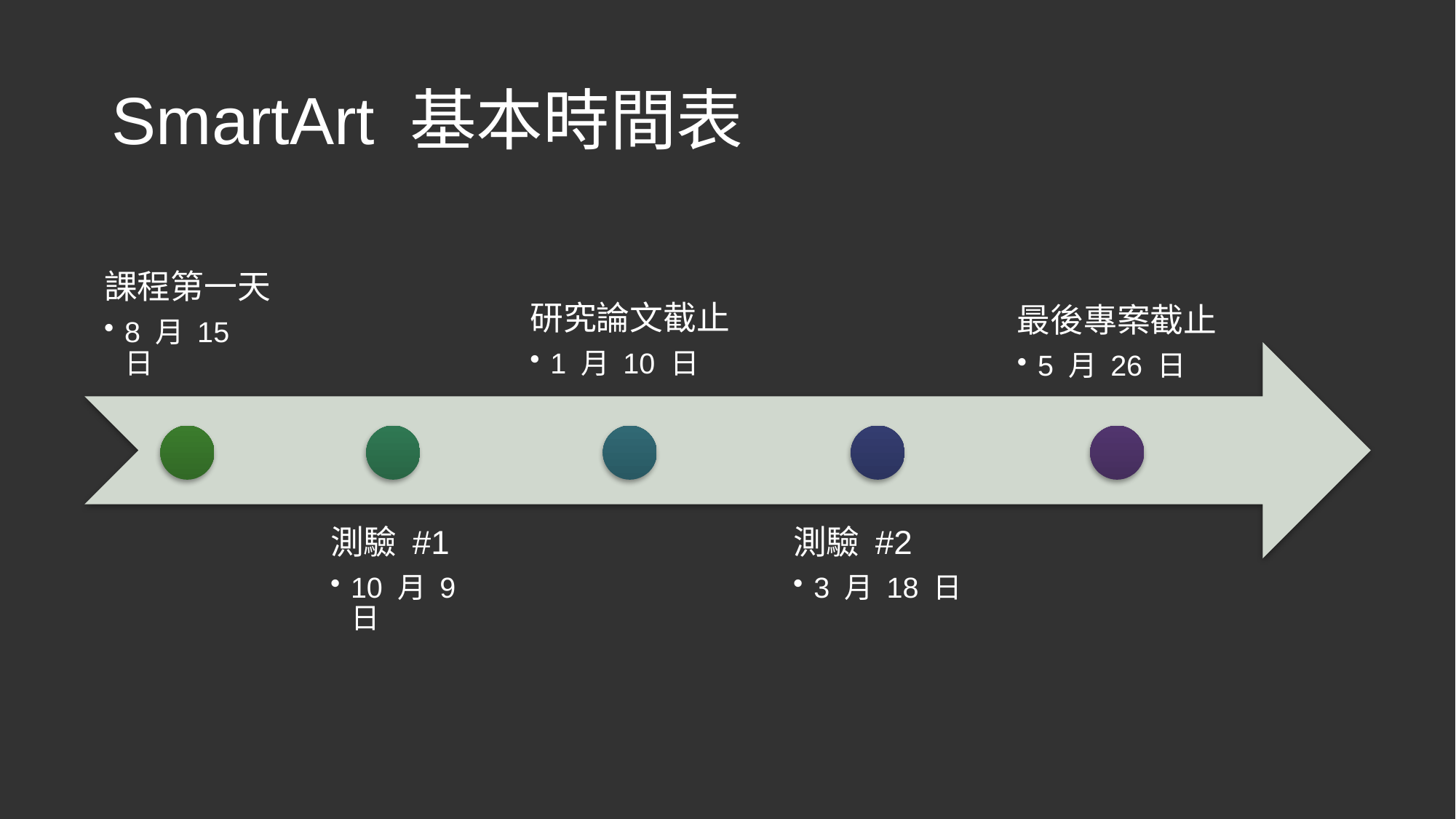

# SmartArt 基本時間表
課程第一天
8 月 15 日
測驗 #1
10 月 9 日
研究論文截止
1 月 10 日
測驗 #2
3 月 18 日
最後專案截止
5 月 26 日